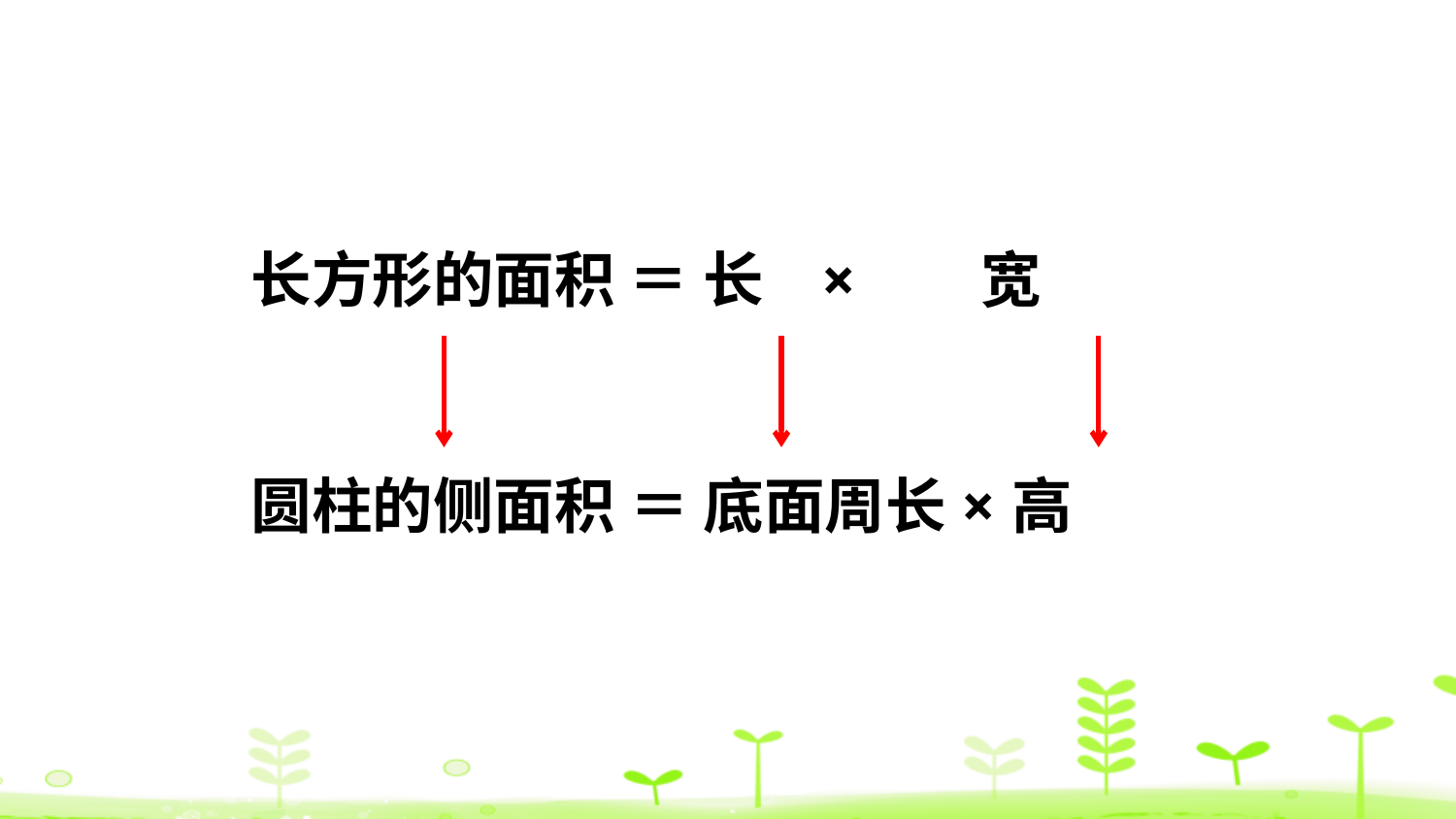

长方形的面积 ＝ 长   ×   宽
圆柱的侧面积 ＝ 底面周长×高